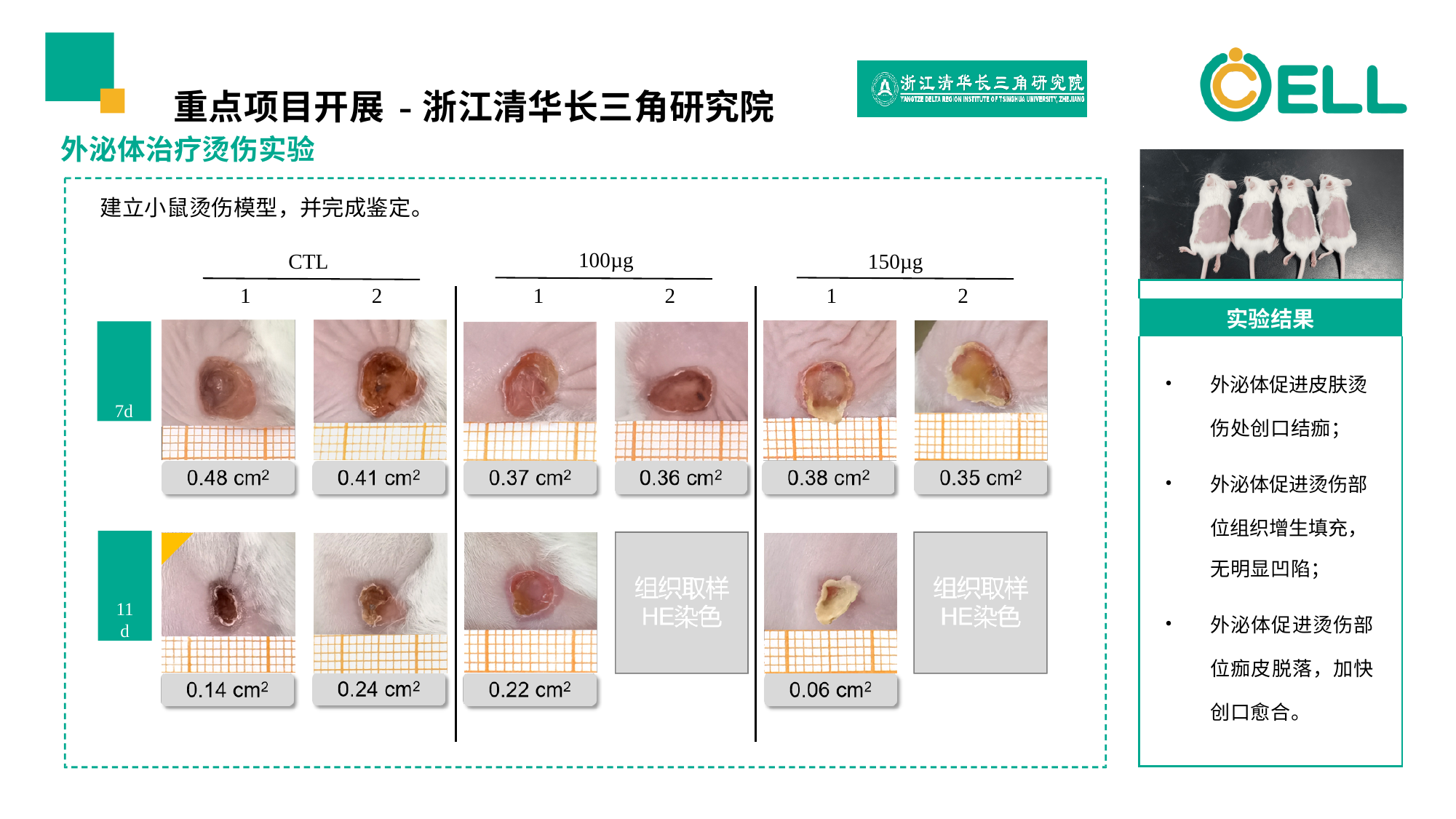

# 重点项⽬开展-浙江清华⻓三⻆研究院

外泌体治疗烫伤实验
建⽴⼩⿏烫伤模型，并完成鉴定。

100µg
CTL
150µg

|  |
| --- |
| 实验结果 |
| 外泌体促进⽪肤烫 伤处创⼝结痂； 外泌体促进烫伤部 位组织增⽣填充， ⽆明显凹陷； 外泌体促进烫伤部 位痂⽪脱落，加快 创⼝愈合。 |
1
2
1
2
1
2

7d

11
d